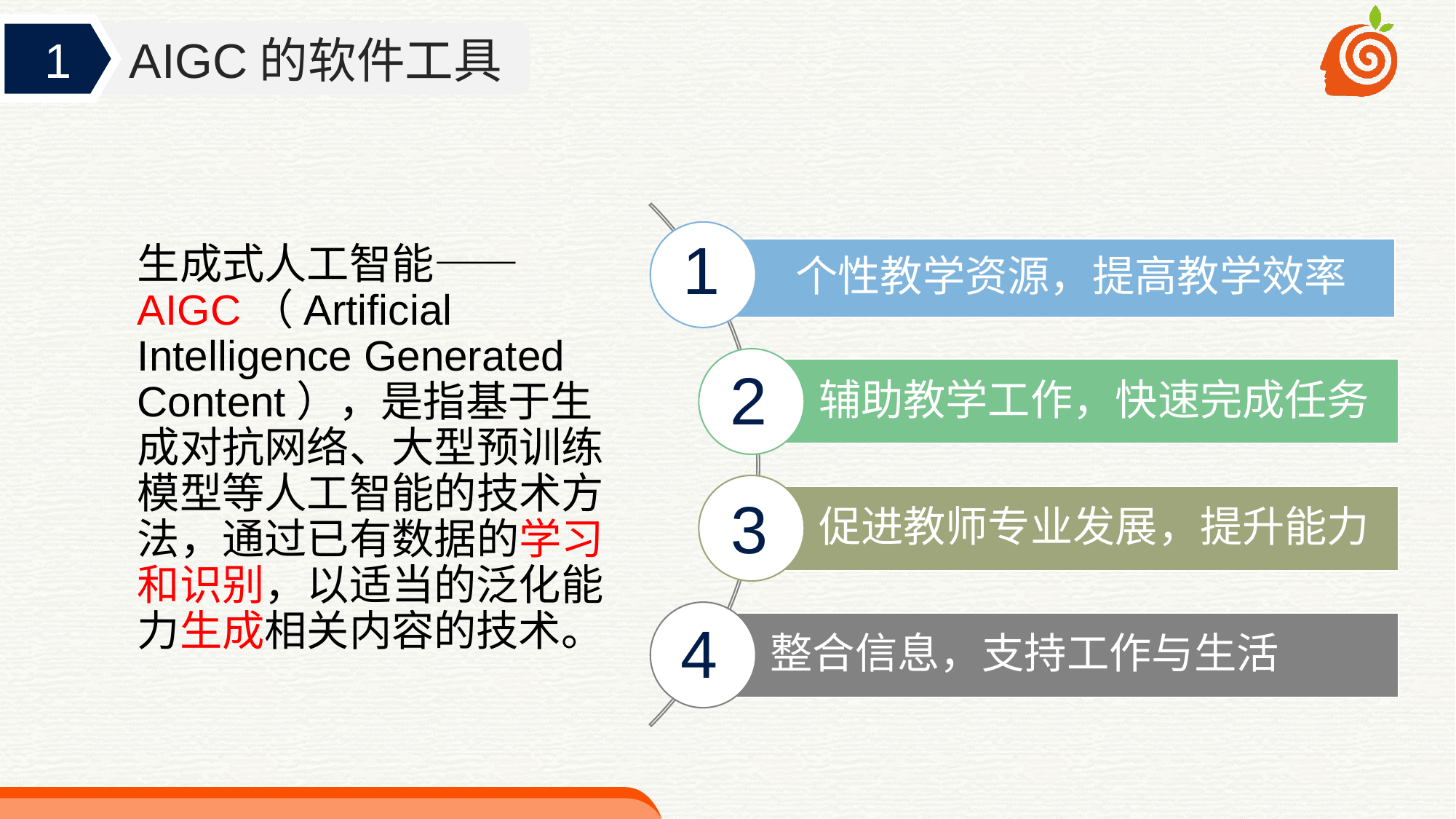

个性教学资源，提高教学效率
辅助教学工作，快速完成任务
促进教师专业发展，提升能力
整合信息，支持工作与生活
生成式人工智能——AIGC（Artificial Intelligence Generated Content），是指基于生成对抗网络、大型预训练模型等人工智能的技术方法，通过已有数据的学习和识别，以适当的泛化能力生成相关内容的技术。
1
2
3
4